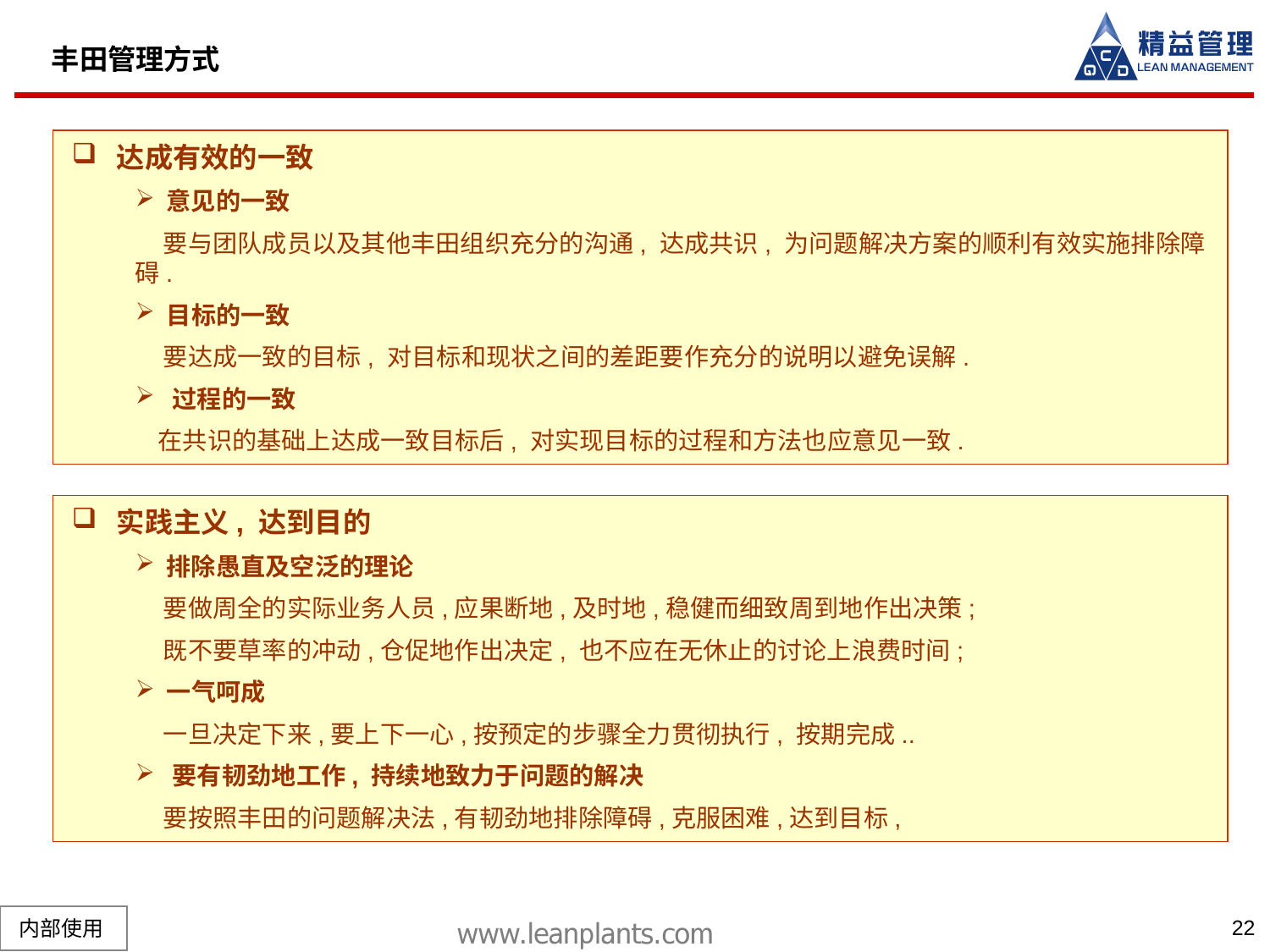

丰田管理方式
  达成有效的一致
 意见的一致
    要与团队成员以及其他丰田组织充分的沟通, 达成共识, 为问题解决方案的顺利有效实施排除障碍.
 目标的一致
    要达成一致的目标, 对目标和现状之间的差距要作充分的说明以避免误解.
  过程的一致
   在共识的基础上达成一致目标后, 对实现目标的过程和方法也应意见一致.
  实践主义, 达到目的
 排除愚直及空泛的理论
    要做周全的实际业务人员,应果断地,及时地,稳健而细致周到地作出决策;
    既不要草率的冲动,仓促地作出决定, 也不应在无休止的讨论上浪费时间;
 一气呵成
    一旦决定下来,要上下一心,按预定的步骤全力贯彻执行, 按期完成..
  要有韧劲地工作, 持续地致力于问题的解决
    要按照丰田的问题解决法,有韧劲地排除障碍,克服困难,达到目标,
内部使用